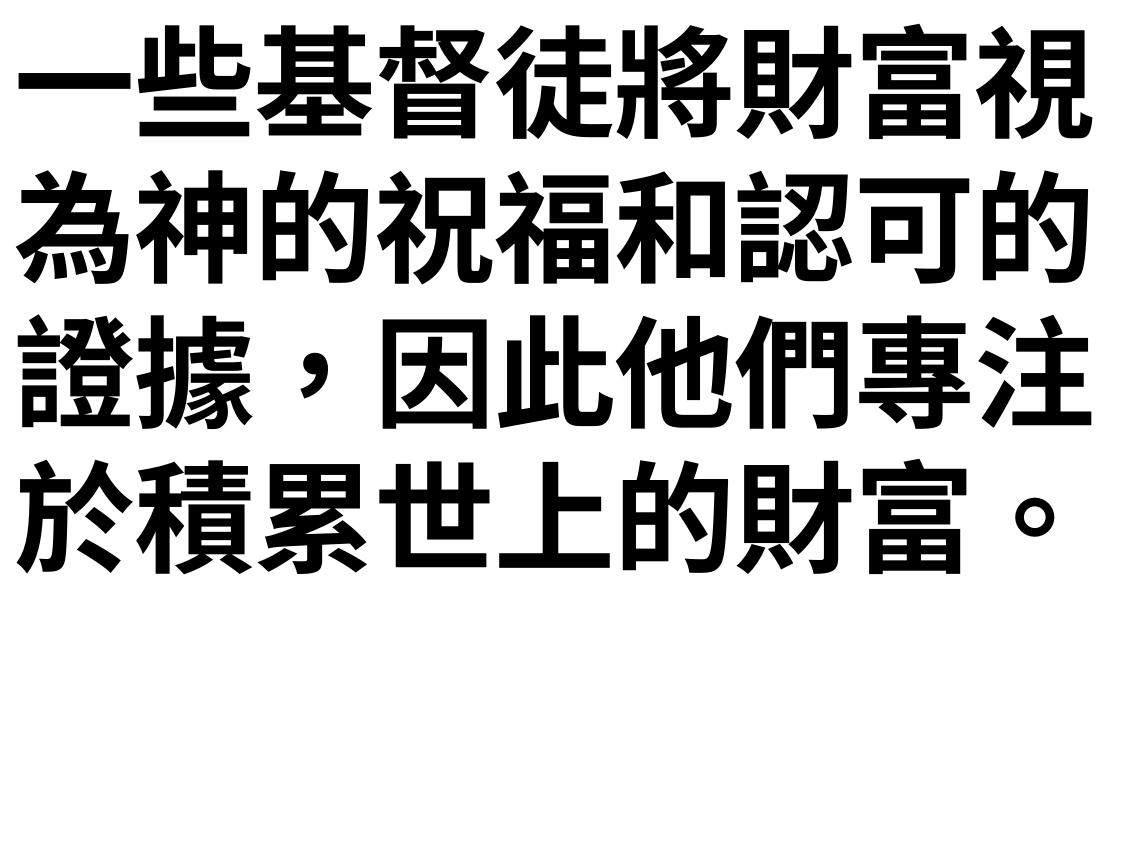

一些基督徒將財富視為神的祝福和認可的證據，因此他們專注於積累世上的財富。